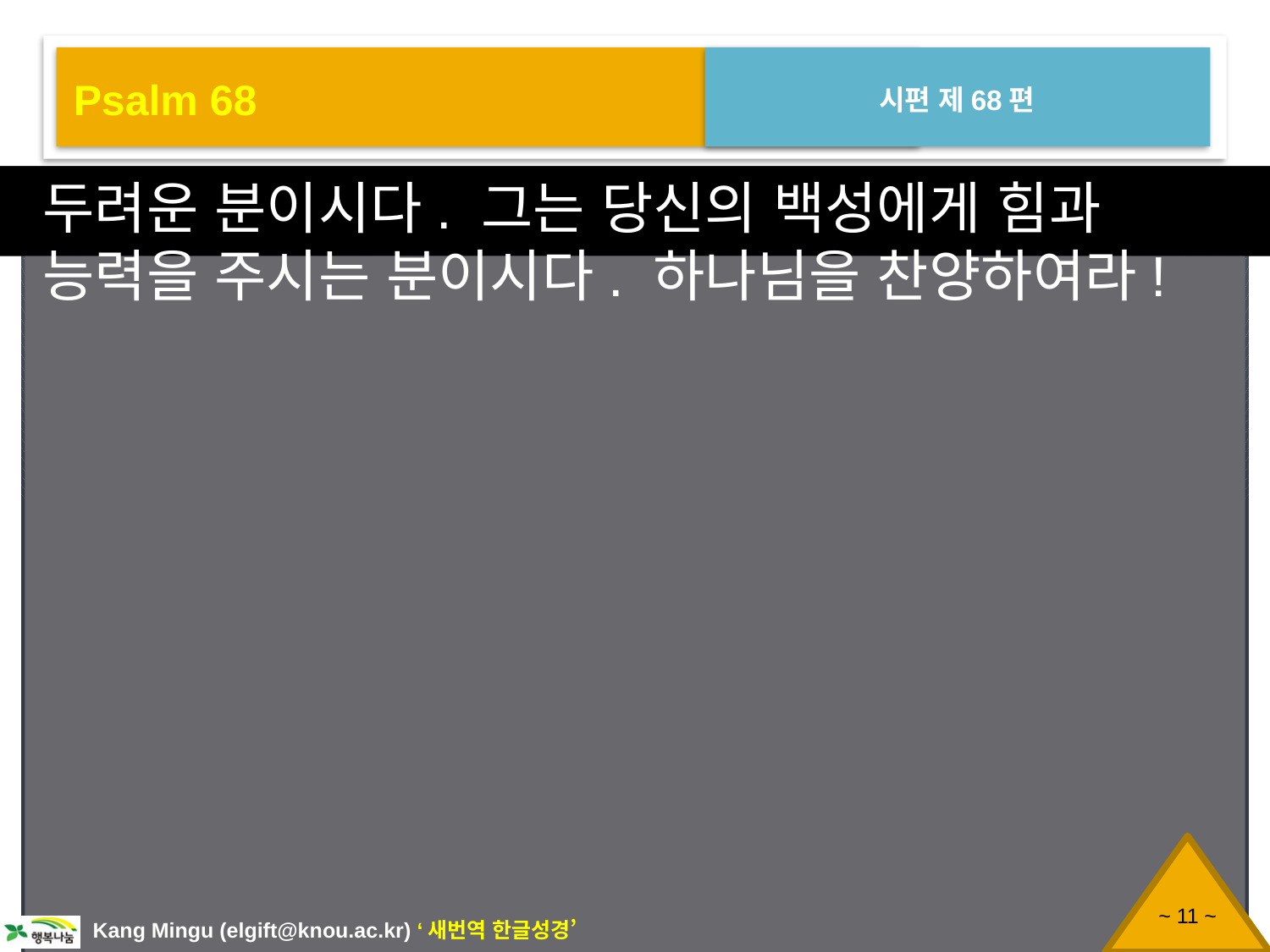

Psalm 68
시편 제68편
두려운 분이시다. 그는 당신의 백성에게 힘과 능력을 주시는 분이시다. 하나님을 찬양하여라!